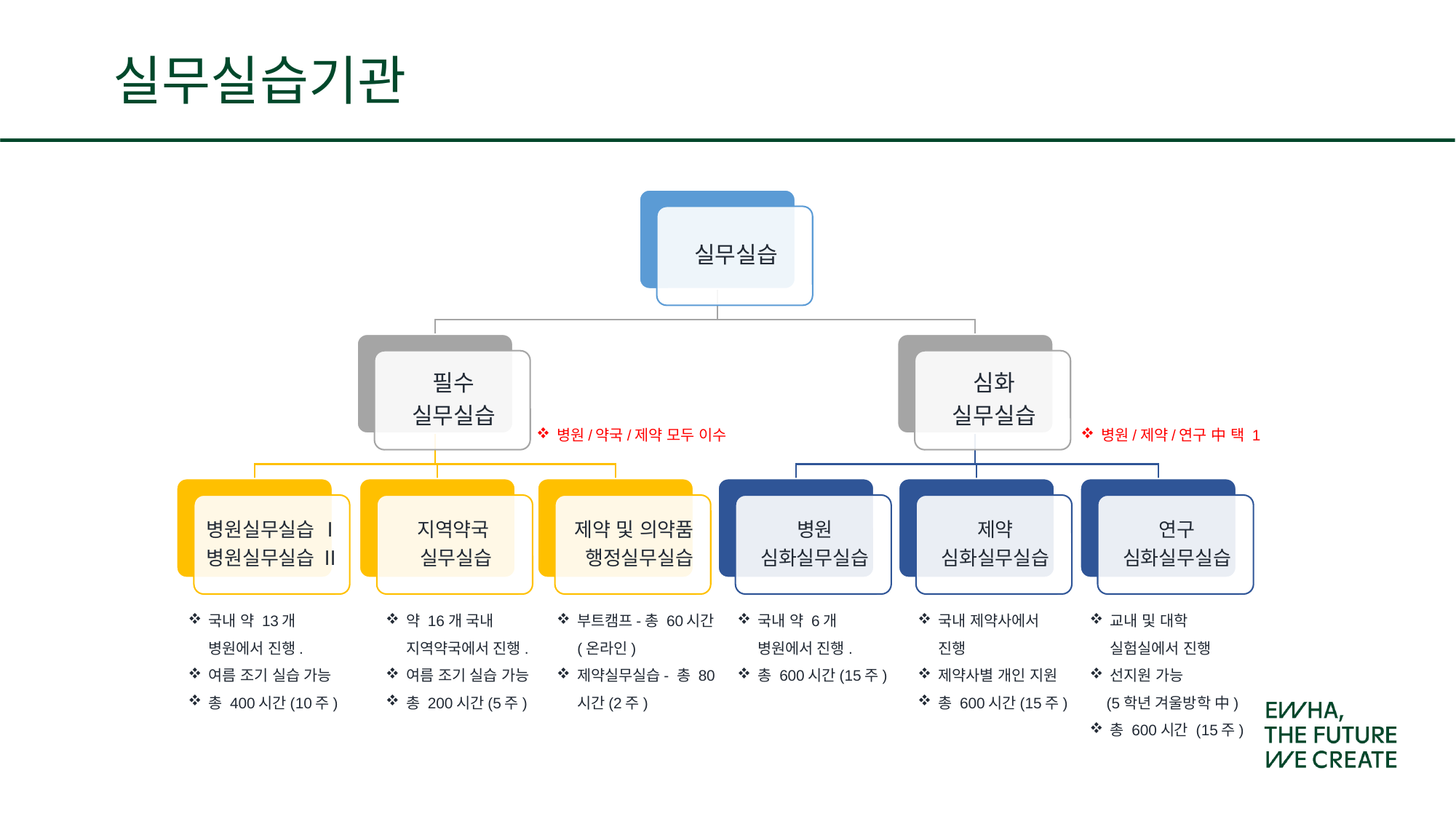

# 실무실습기관
실무실습
필수
실무실습
병원실무실습 Ⅰ
병원실무실습 Ⅱ
지역약국
실무실습
제약 및 의약품
 행정실무실습
심화
실무실습
병원
심화실무실습
제약
심화실무실습
연구
심화실무실습
병원/약국/제약 모두 이수
병원/제약/연구 中 택 1
교내 및 대학 실험실에서 진행
선지원 가능
    (5학년 겨울방학 中)
총 600시간 (15주)
국내 약 13개
    병원에서 진행.
여름 조기 실습 가능
총 400시간(10주)
약 16개 국내
    지역약국에서 진행.
여름 조기 실습 가능
총 200시간(5주)
부트캠프-총 60시간(온라인)
제약실무실습- 총 80시간(2주)
국내 약 6개
    병원에서 진행.
총 600시간(15주)
국내 제약사에서
    진행
제약사별 개인 지원
총 600시간(15주)